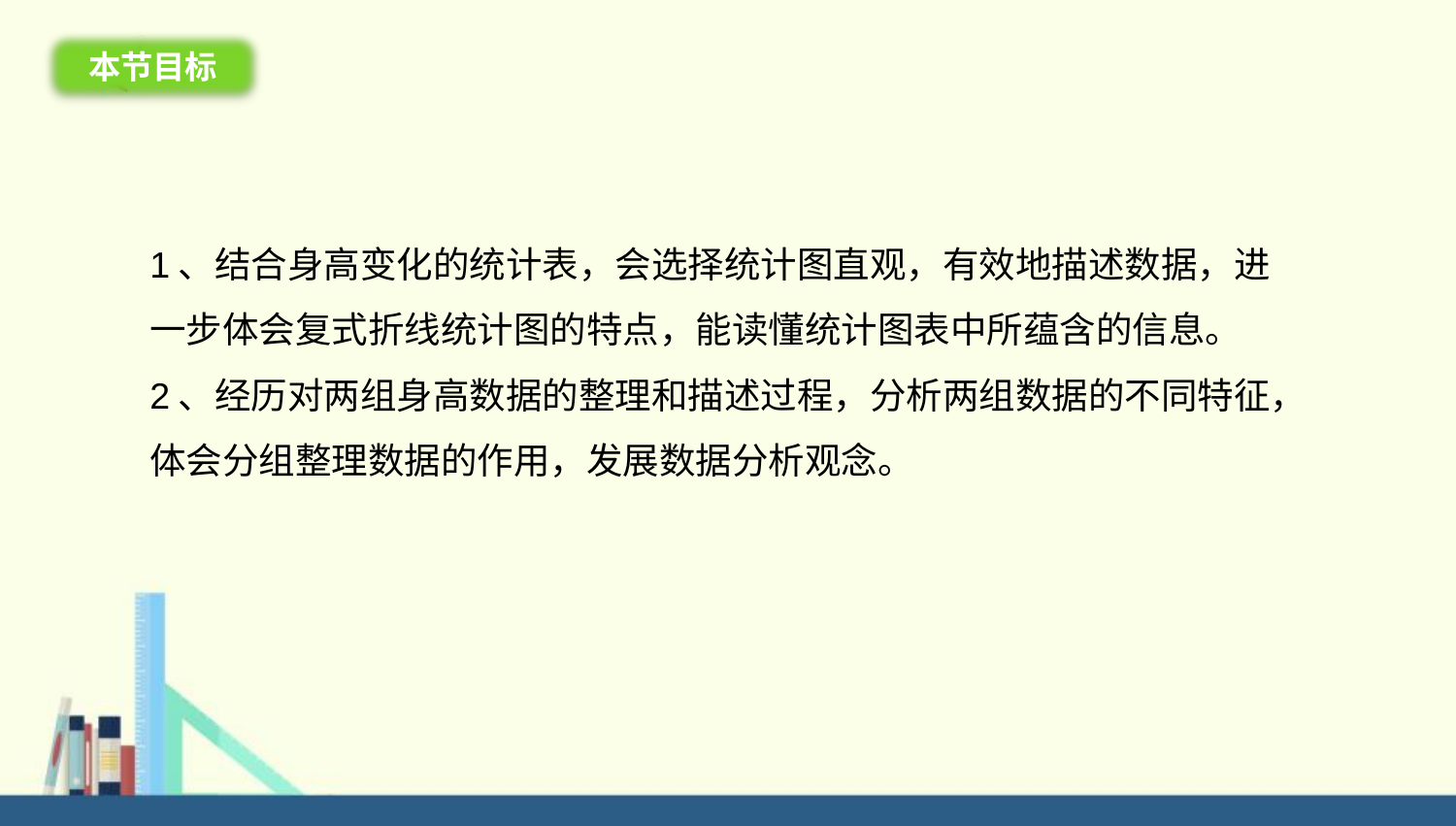

本节目标
1、结合身高变化的统计表，会选择统计图直观，有效地描述数据，进一步体会复式折线统计图的特点，能读懂统计图表中所蕴含的信息。
2、经历对两组身高数据的整理和描述过程，分析两组数据的不同特征，体会分组整理数据的作用，发展数据分析观念。